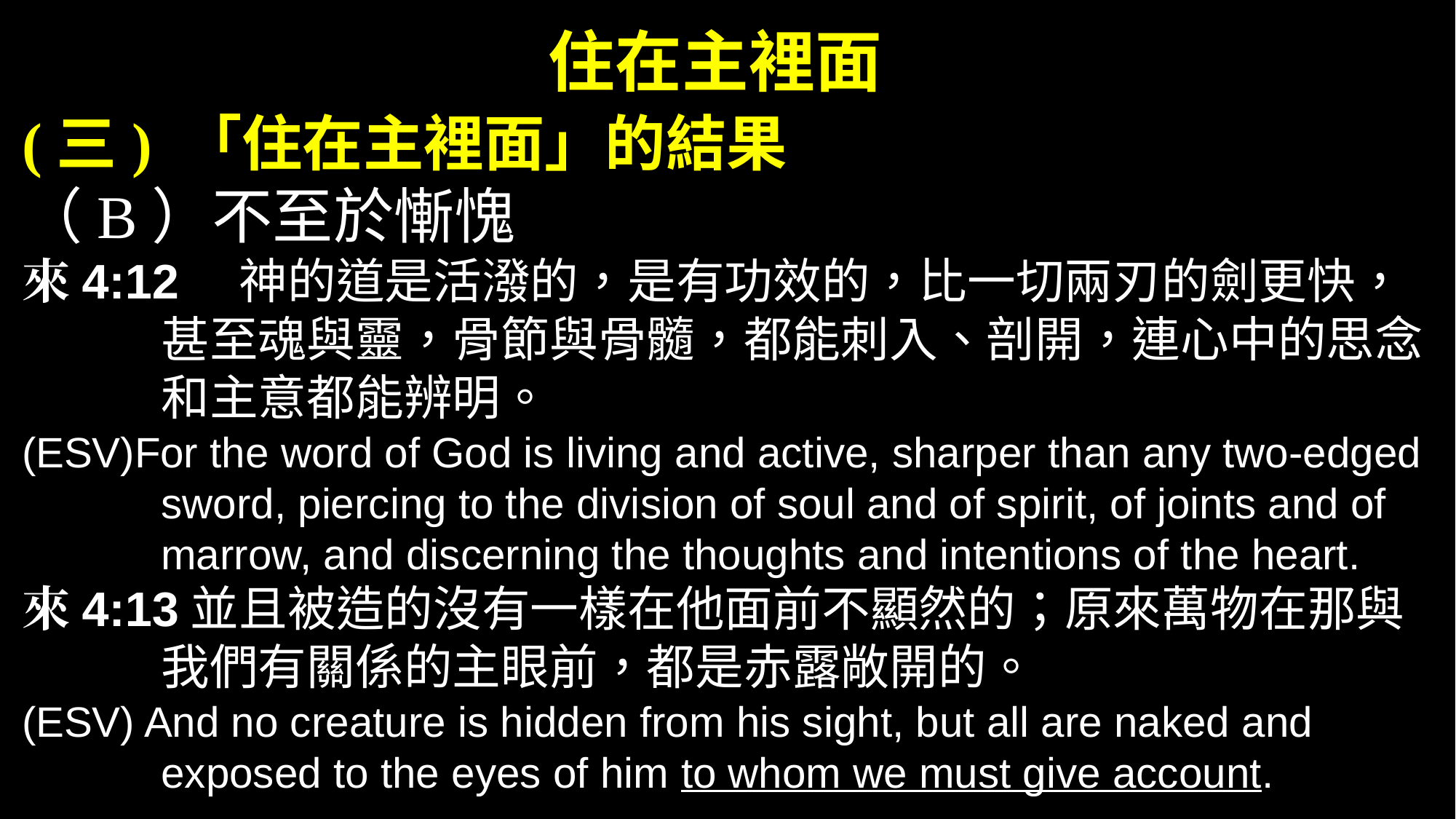

# 住在主裡面
(三) 「住在主裡面」的結果
（B）不至於慚愧
來4:12　神的道是活潑的，是有功效的，比一切兩刃的劍更快，甚至魂與靈，骨節與骨髓，都能刺入、剖開，連心中的思念和主意都能辨明。
(ESV)For the word of God is living and active, sharper than any two-edged sword, piercing to the division of soul and of spirit, of joints and of marrow, and discerning the thoughts and intentions of the heart.
來4:13並且被造的沒有一樣在他面前不顯然的；原來萬物在那與我們有關係的主眼前，都是赤露敞開的。
(ESV) And no creature is hidden from his sight, but all are naked and exposed to the eyes of him to whom we must give account.